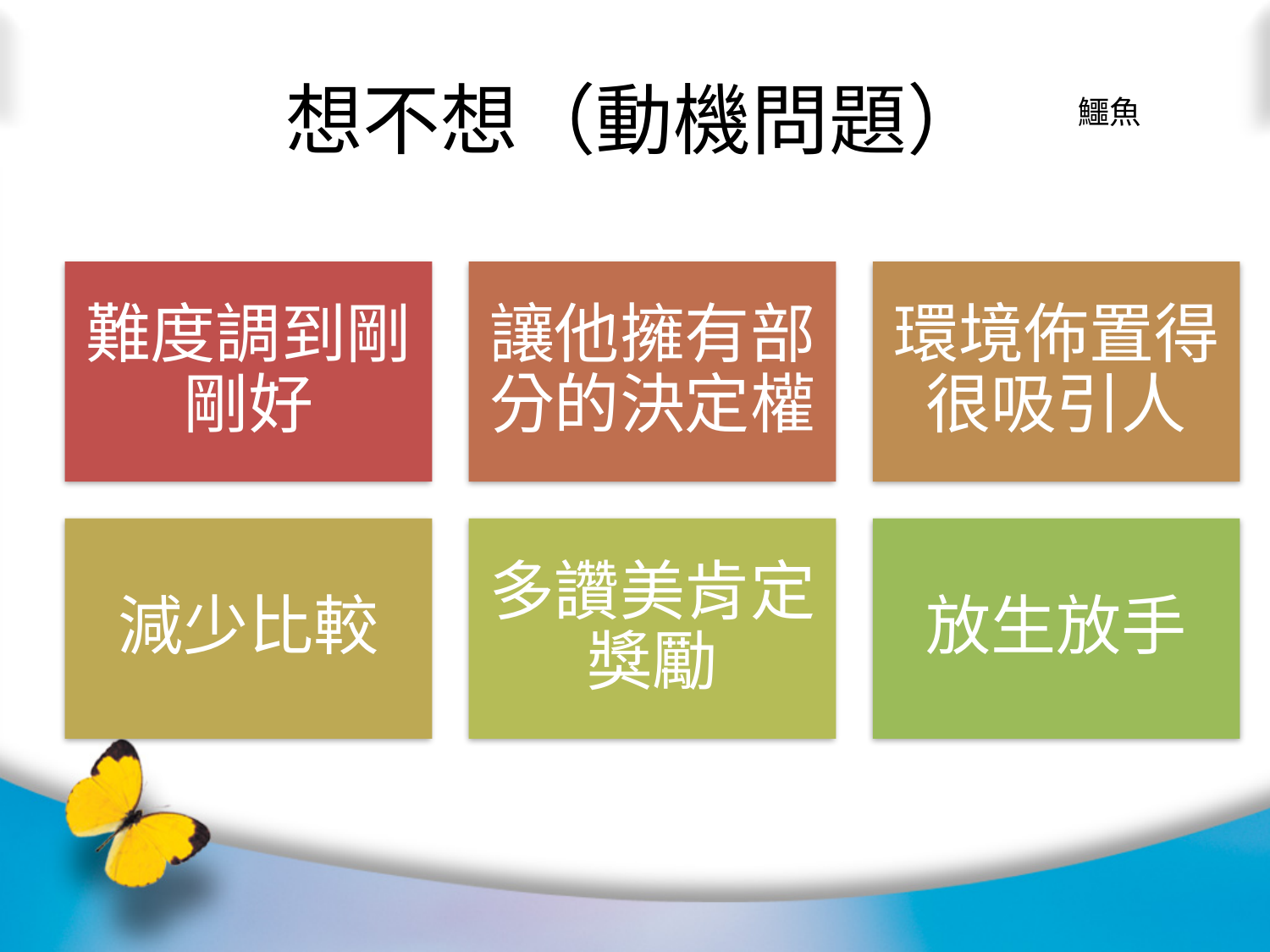

# 想不想（動機問題）
鱷魚

難度調到剛剛好
讓他擁有部分的決定權
環境佈置得很吸引人
減少比較
多讚美肯定獎勵
放生放手